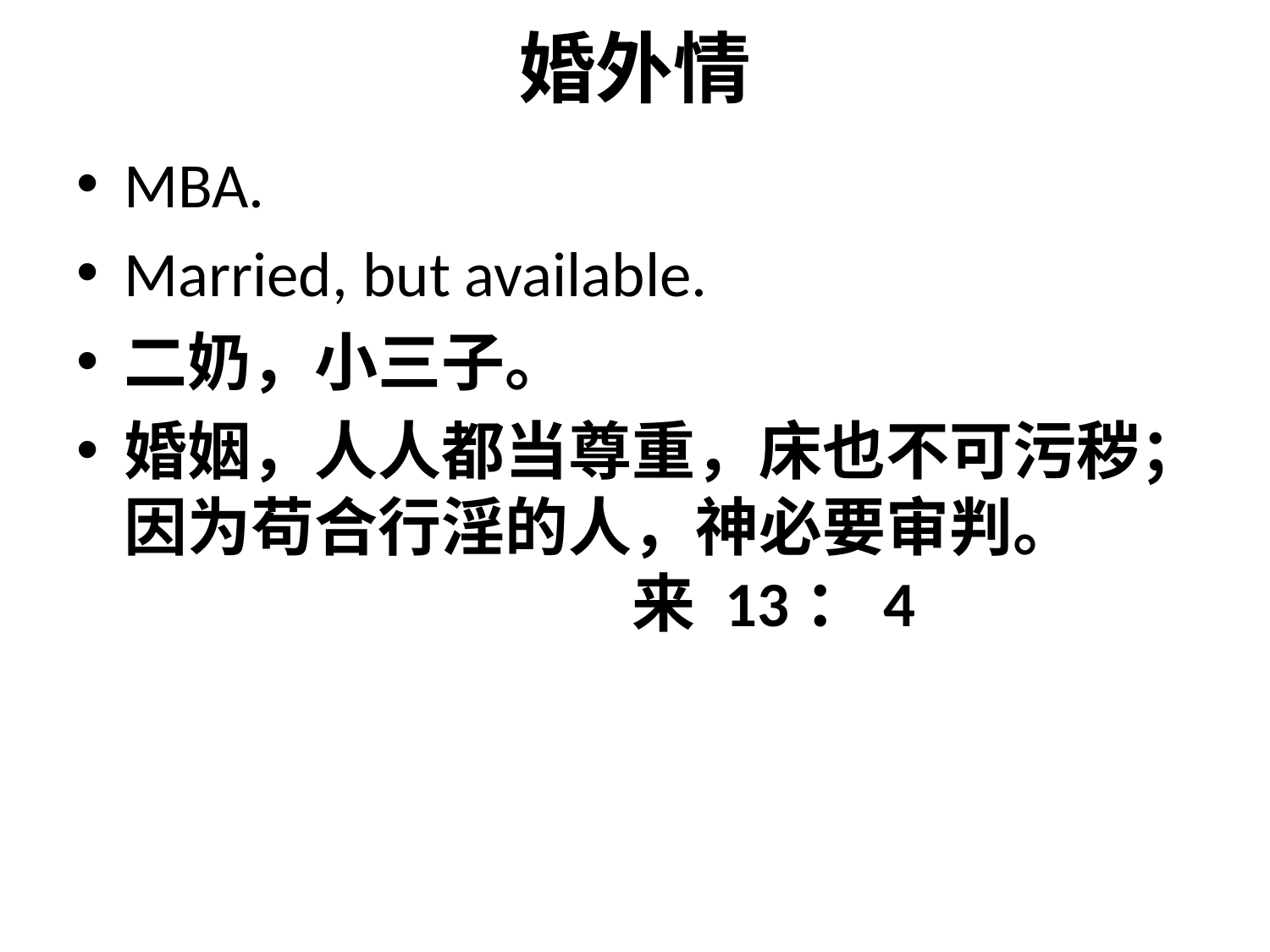

# 婚外情
MBA.
Married, but available.
二奶，小三子。
婚姻，人人都当尊重，床也不可污秽；因为苟合行淫的人，神必要审判。 					来 13：4